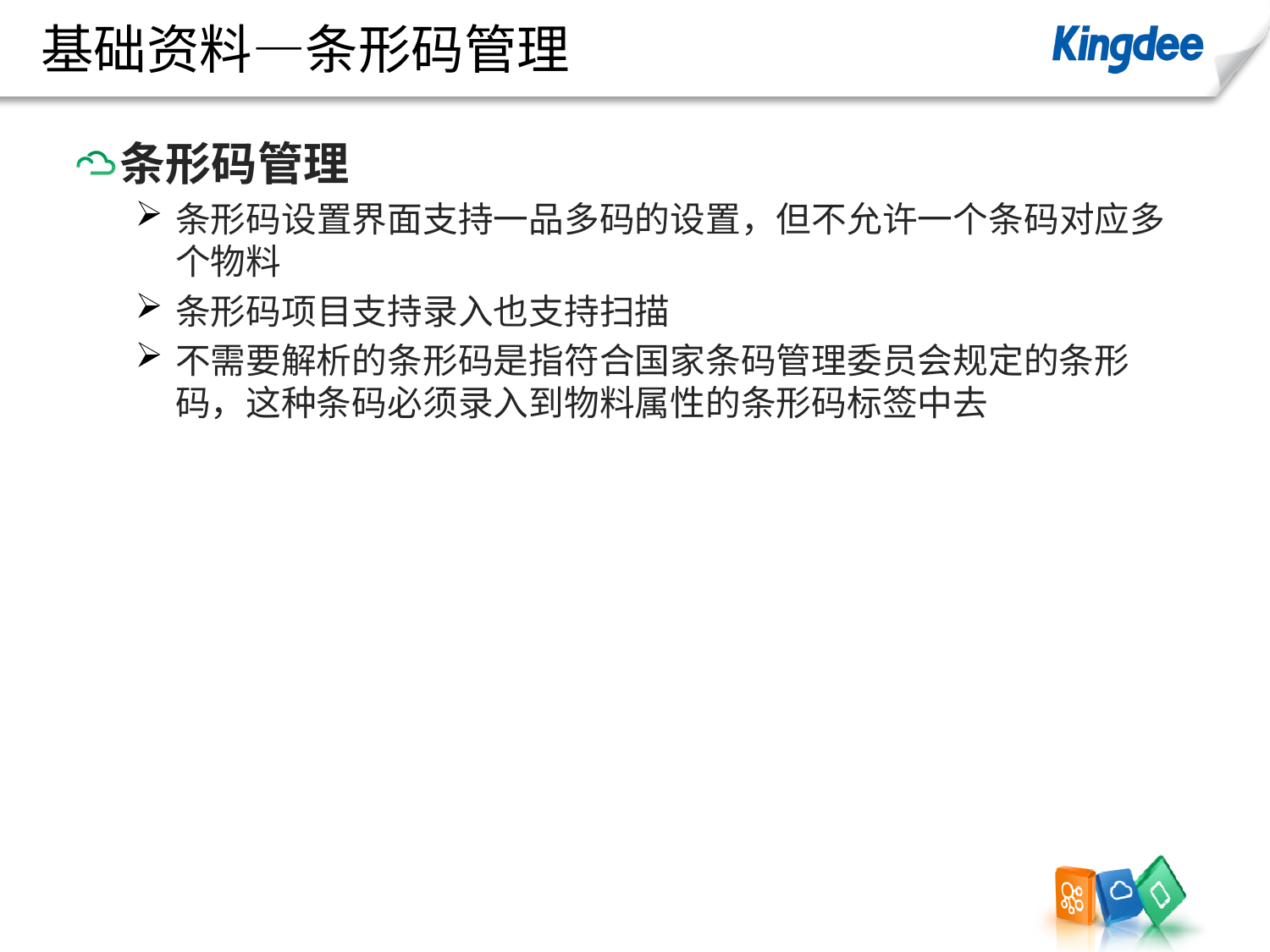

# 基础资料—条形码管理
条形码管理
条形码设置界面支持一品多码的设置，但不允许一个条码对应多个物料
条形码项目支持录入也支持扫描
不需要解析的条形码是指符合国家条码管理委员会规定的条形码，这种条码必须录入到物料属性的条形码标签中去